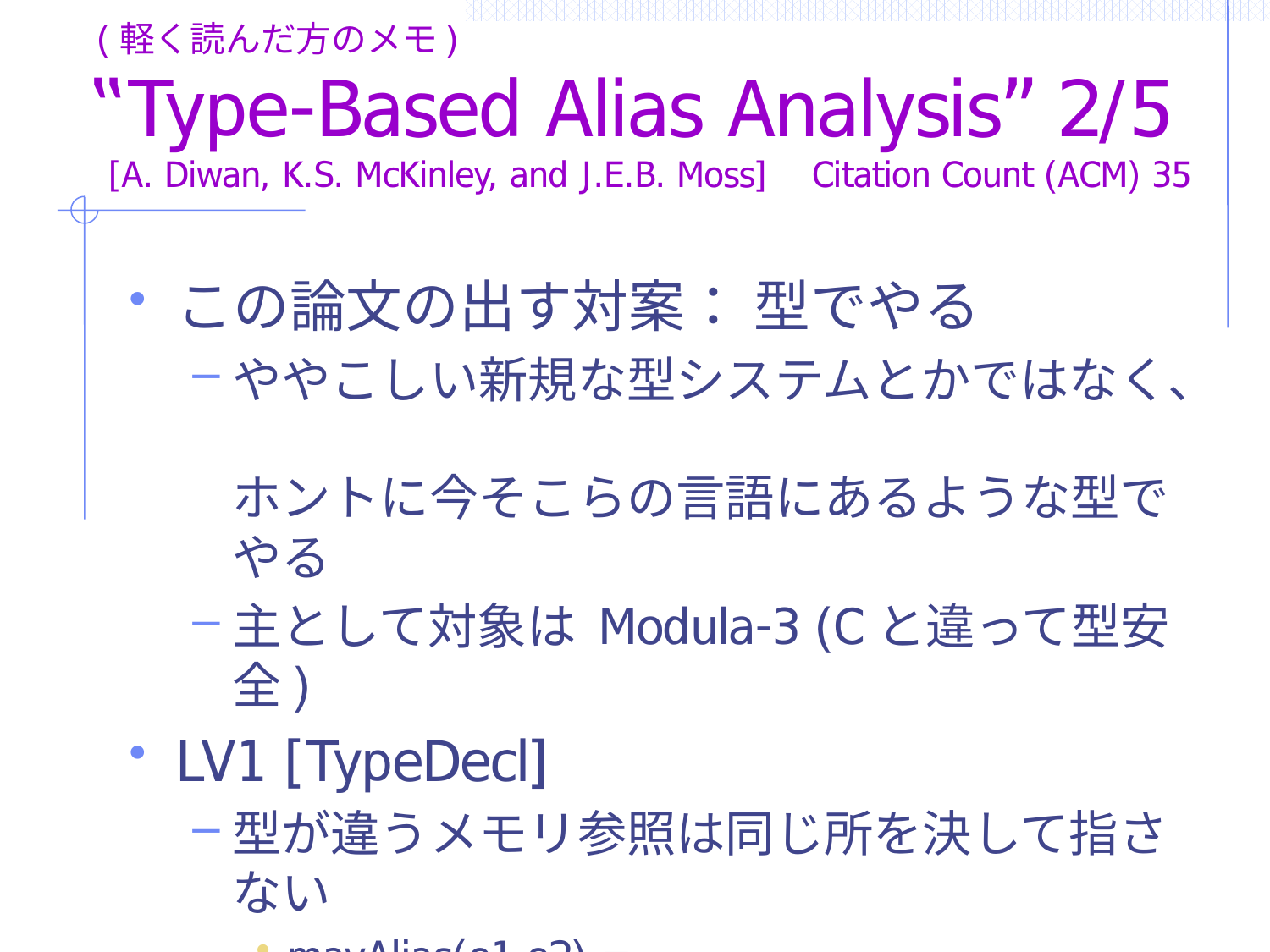

# (軽く読んだ方のメモ) “Type-Based Alias Analysis” 2/5 [A. Diwan, K.S. McKinley, and J.E.B. Moss]    Citation Count (ACM) 35
この論文の出す対案： 型でやる
ややこしい新規な型システムとかではなく、
ホントに今そこらの言語にあるような型でやる
主として対象は Modula-3 (Cと違って型安全)
LV1 [TypeDecl]
型が違うメモリ参照は同じ所を決して指さない
mayAlias(e1,e2) =
 subtypes(type(e1))∩subtypes(type(e2))≠Φ